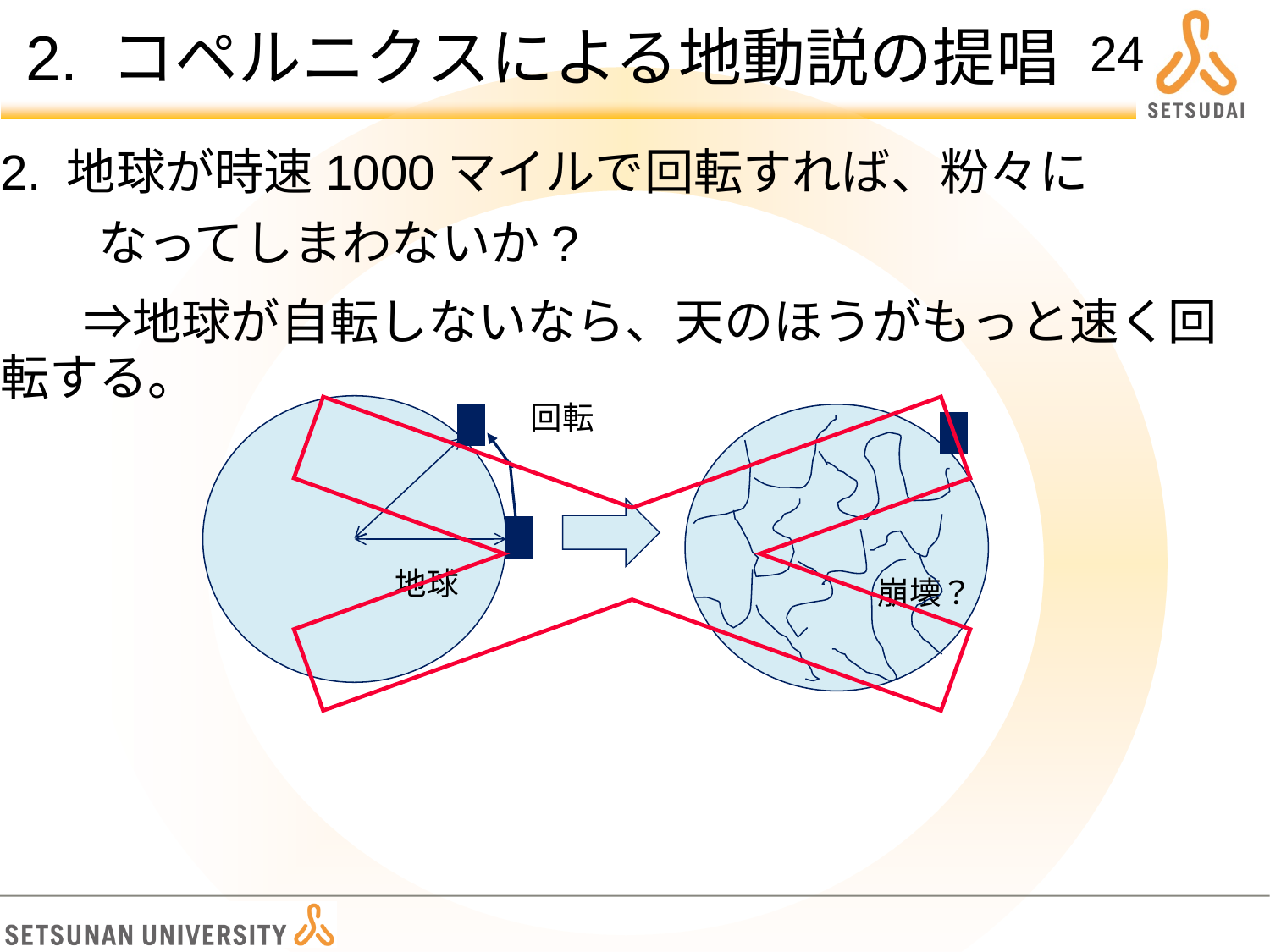

# 2. コペルニクスによる地動説の提唱
24
2. 地球が時速1000マイルで回転すれば、粉々に
　　なってしまわないか?
  　⇒地球が自転しないなら、天のほうがもっと速く回転する。

回転

地球

崩壊？